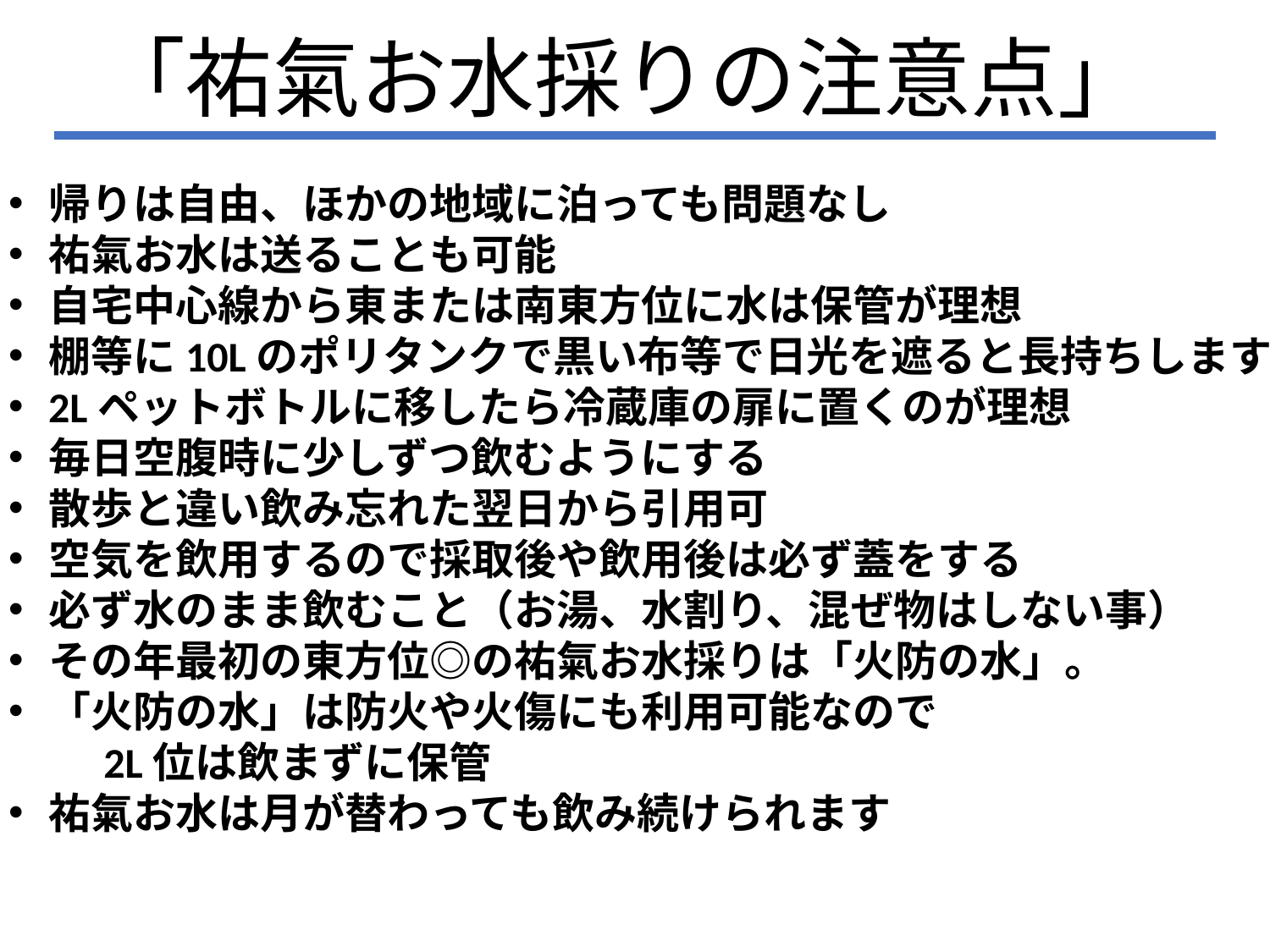

「祐氣お水採りの注意点」
帰りは自由、ほかの地域に泊っても問題なし
祐氣お水は送ることも可能
自宅中心線から東または南東方位に水は保管が理想
棚等に10Lのポリタンクで黒い布等で日光を遮ると長持ちします
2Lペットボトルに移したら冷蔵庫の扉に置くのが理想
毎日空腹時に少しずつ飲むようにする
散歩と違い飲み忘れた翌日から引用可
空気を飲用するので採取後や飲用後は必ず蓋をする
必ず水のまま飲むこと（お湯、水割り、混ぜ物はしない事）
その年最初の東方位◎の祐氣お水採りは「火防の水」。
「火防の水」は防火や火傷にも利用可能なので
　　2L位は飲まずに保管
祐氣お水は月が替わっても飲み続けられます